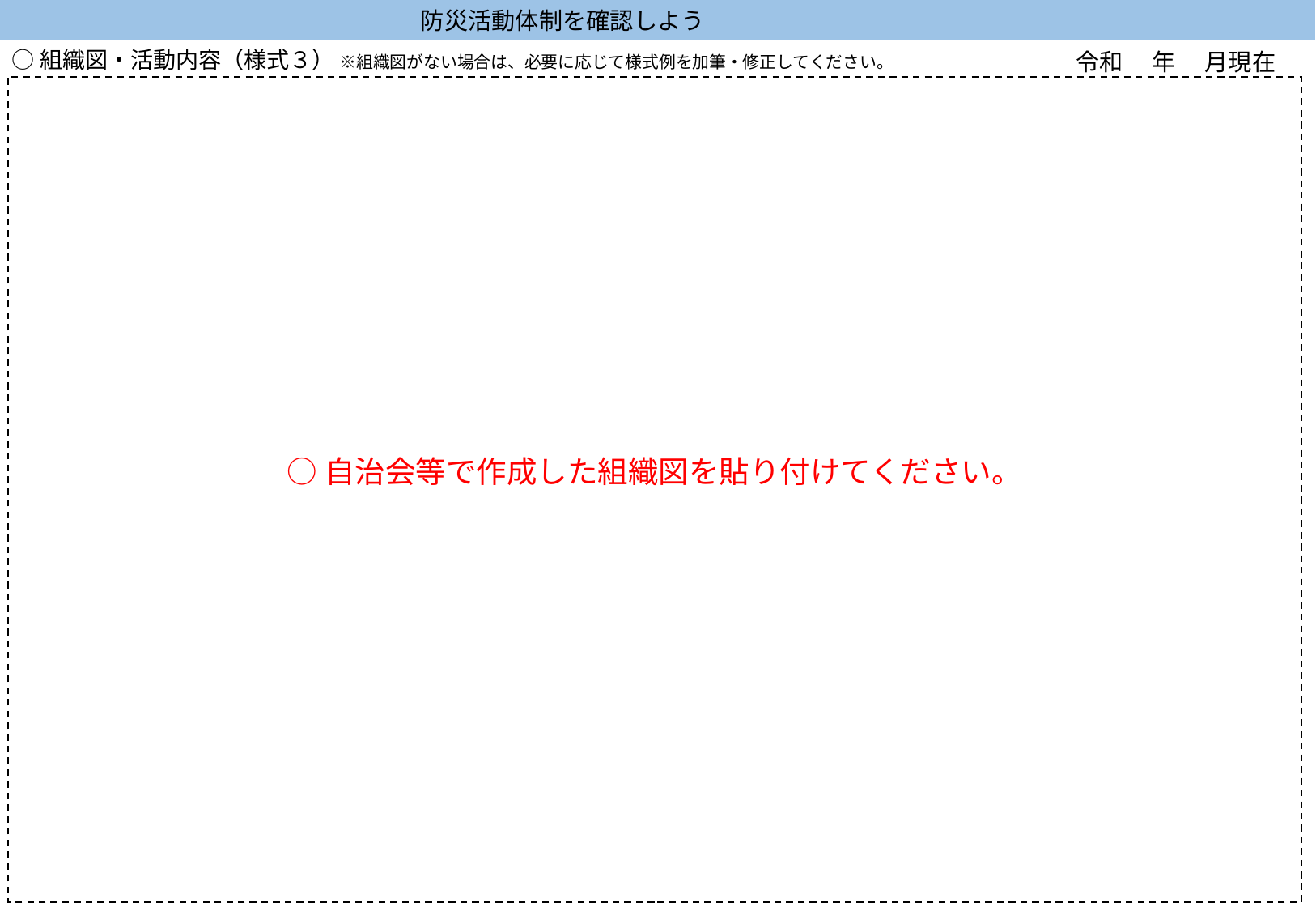

防災活動体制を確認しよう
○組織図・活動内容（様式３） ※組織図がない場合は、必要に応じて様式例を加筆・修正してください。
令和　 年 　月現在
○自治会等で作成した組織図を貼り付けてください。